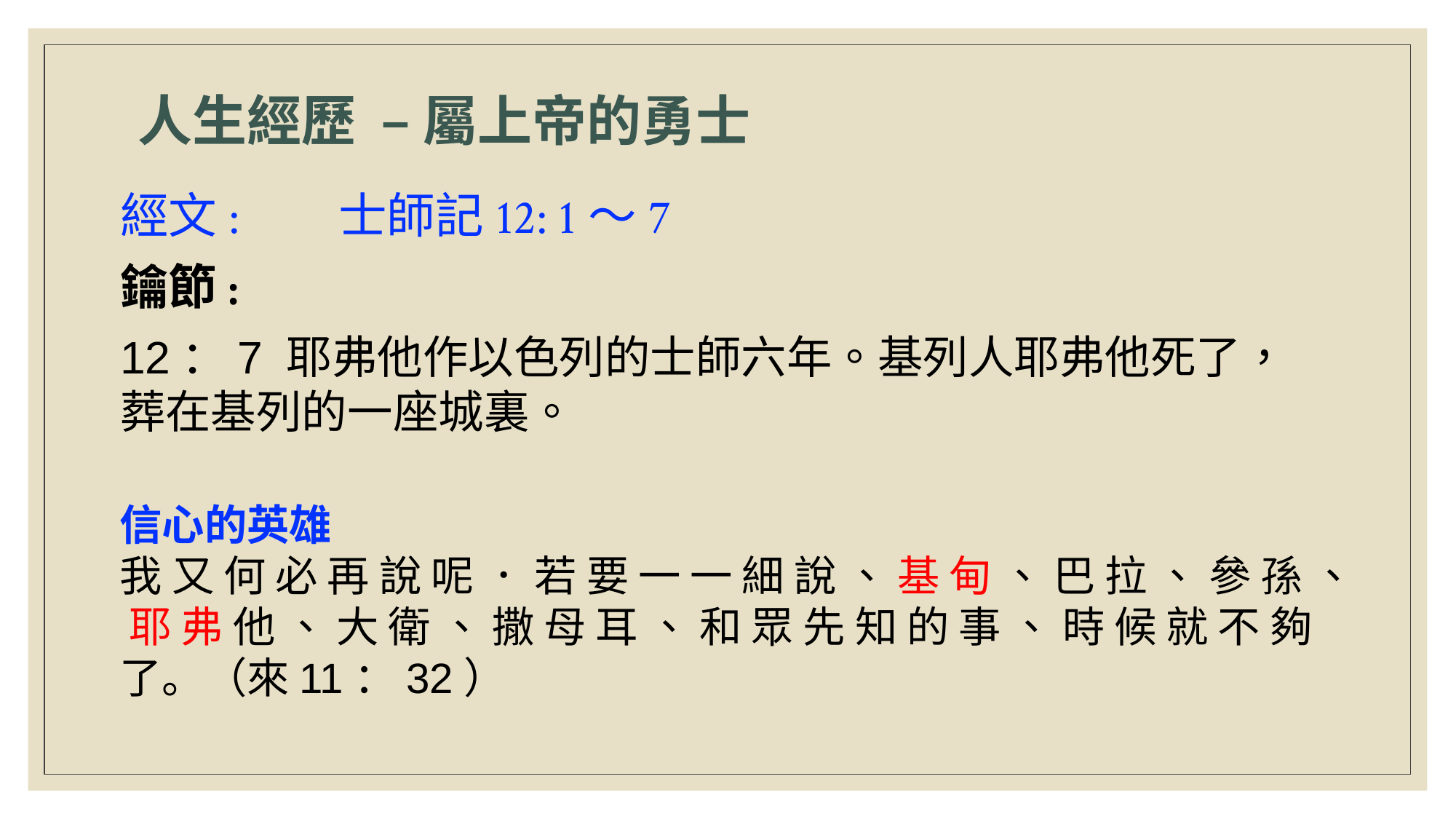

# 人生經歷  – 屬上帝的勇士
經文:	士師記12: 1～7
鑰節:
12：7 耶弗他作以色列的士師六年。基列人耶弗他死了，	 葬在基列的一座城裏。
信心的英雄
我 又 何 必 再 說 呢 ． 若 要 一 一 細 說 、 基 甸 、 巴 拉 、 參 孫 、 耶 弗 他 、 大 衛 、 撒 母 耳 、 和 眾 先 知 的 事 、 時 候 就 不 夠 了。（來11：32）